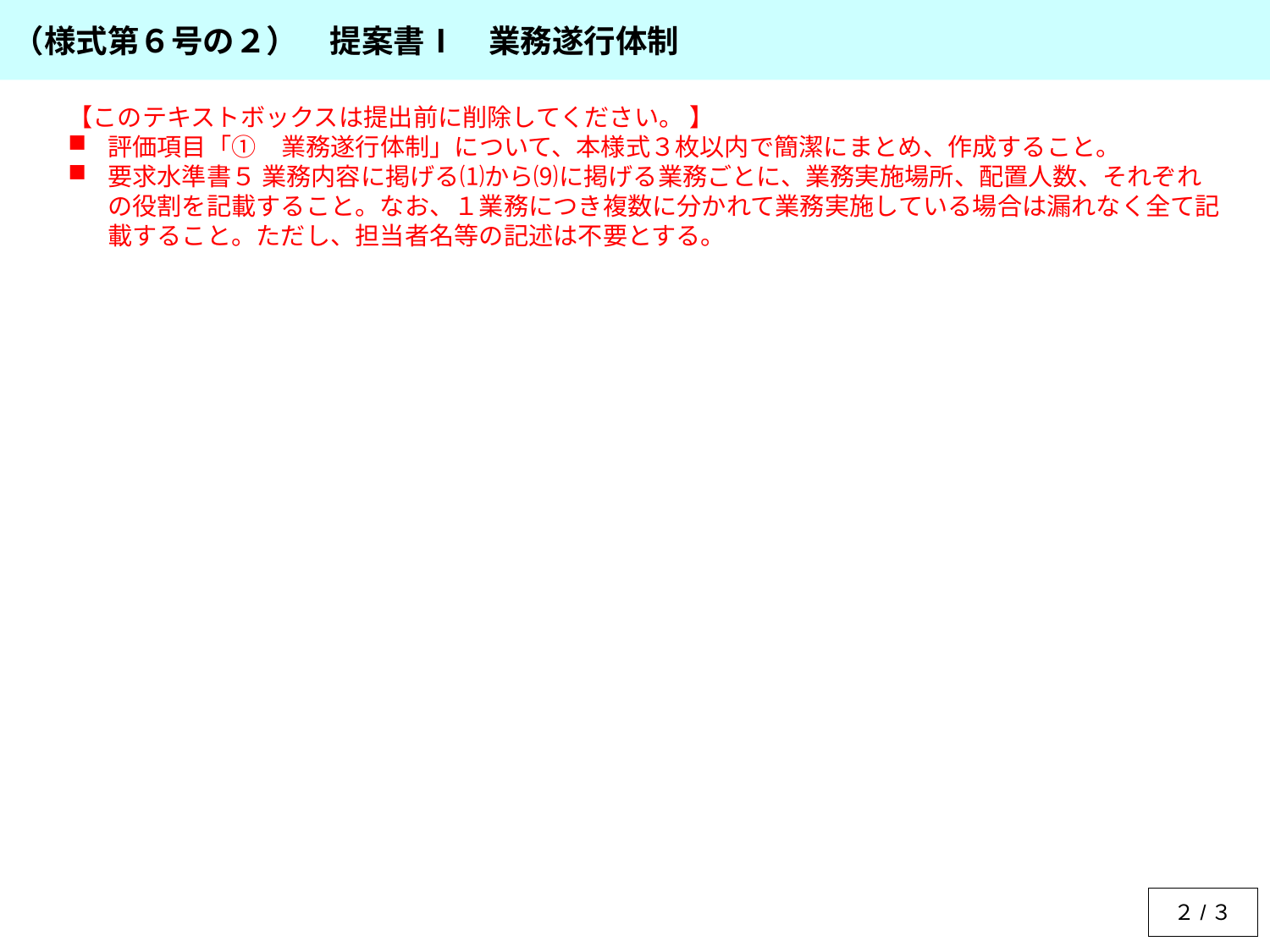

（様式第６号の２）　提案書Ⅰ　業務遂行体制
【このテキストボックスは提出前に削除してください。 】
評価項目「①　業務遂行体制」について、本様式３枚以内で簡潔にまとめ、作成すること。
要求水準書５ 業務内容に掲げる⑴から⑼に掲げる業務ごとに、業務実施場所、配置人数、それぞれの役割を記載すること。なお、１業務につき複数に分かれて業務実施している場合は漏れなく全て記載すること。ただし、担当者名等の記述は不要とする。
２/３